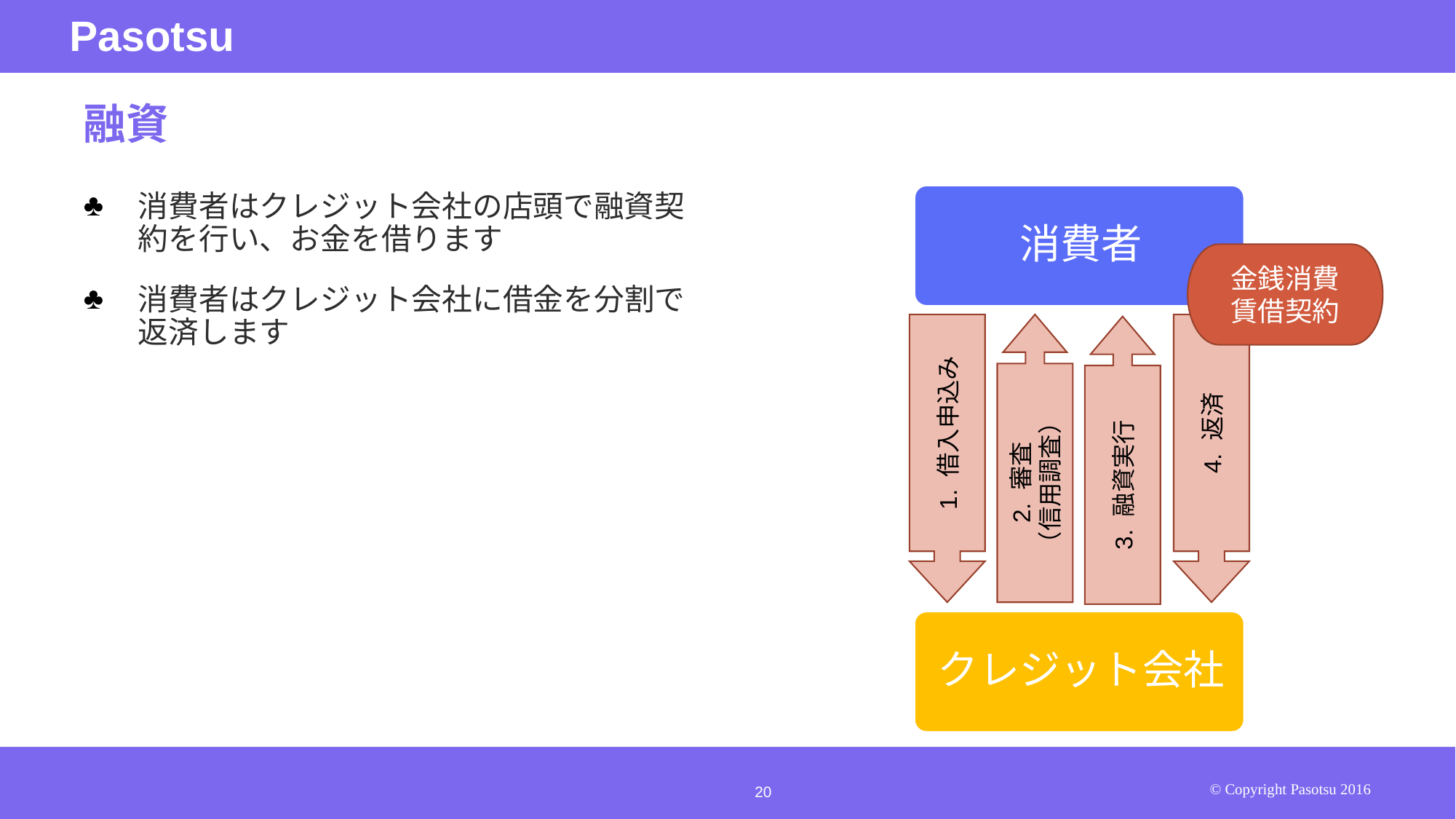

# 融資
消費者

クレジット会社

販売店

消費者はクレジット会社の店頭で融資契約を行い、お金を借ります
消費者はクレジット会社に借金を分割で返済します

金銭消費
賃借契約
4. 返済
1. 借入申込み
2. 審査
（信用調査）
3. 融資実行
© Copyright Pasotsu 2016
20